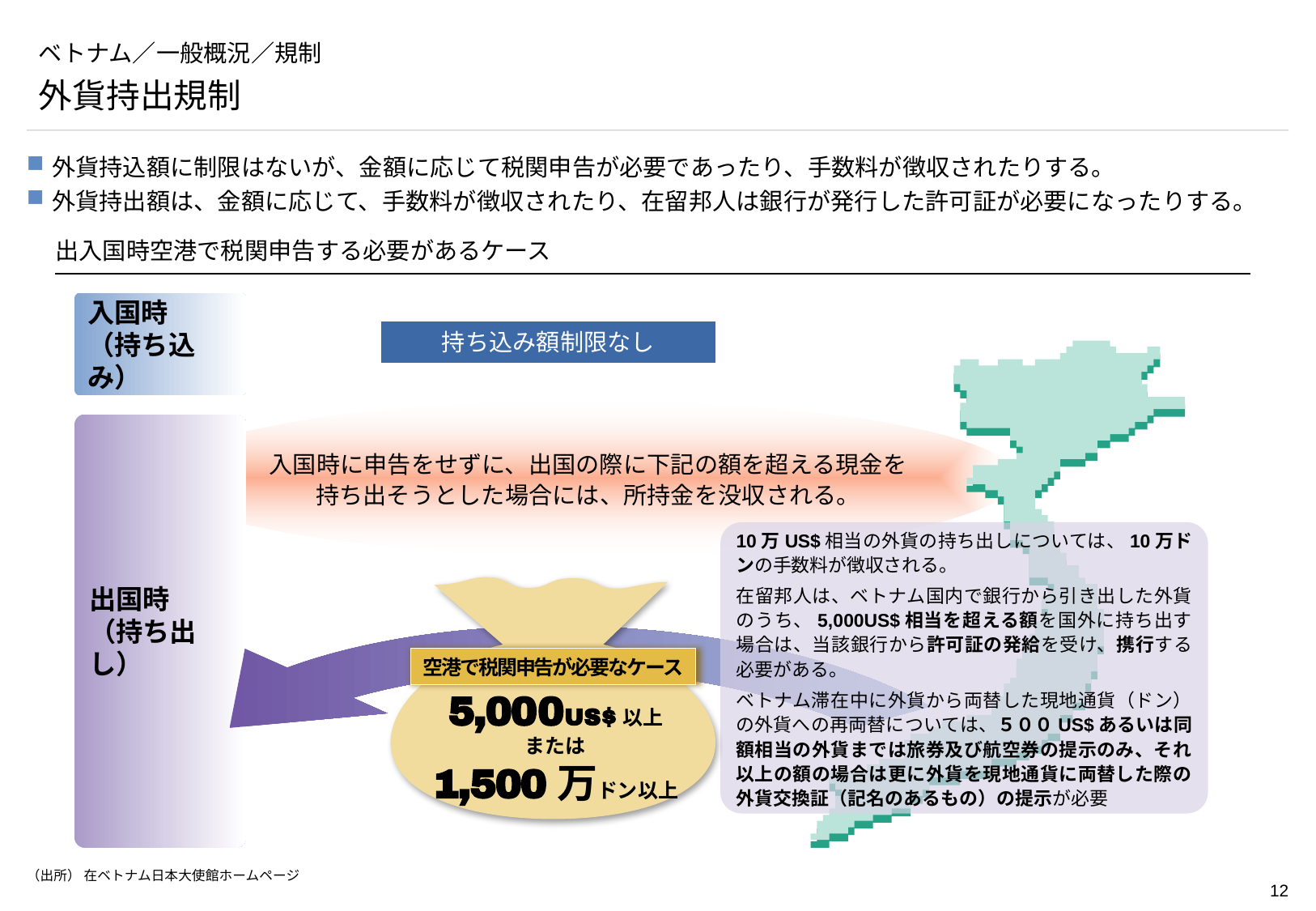

# ベトナム／一般概況／規制
外貨持出規制
外貨持込額に制限はないが、金額に応じて税関申告が必要であったり、手数料が徴収されたりする。
外貨持出額は、金額に応じて、手数料が徴収されたり、在留邦人は銀行が発行した許可証が必要になったりする。
出入国時空港で税関申告する必要があるケース
入国時
（持ち込み）
持ち込み額制限なし

入国時に申告をせずに、出国の際に下記の額を超える現金を
持ち出そうとした場合には、所持金を没収される。
出国時
（持ち出し）
10万US$相当の外貨の持ち出しについては、10万ドンの手数料が徴収される。
在留邦人は、ベトナム国内で銀行から引き出した外貨のうち、5,000US$相当を超える額を国外に持ち出す場合は、当該銀行から許可証の発給を受け、携行する必要がある。
ベトナム滞在中に外貨から両替した現地通貨（ドン）の外貨への再両替については、５００US$あるいは同額相当の外貨までは旅券及び航空券の提示のみ、それ以上の額の場合は更に外貨を現地通貨に両替した際の外貨交換証（記名のあるもの）の提示が必要

空港で税関申告が必要なケース
5,000US$以上
または
1,500万ドン以上

（出所） 在ベトナム日本大使館ホームページ